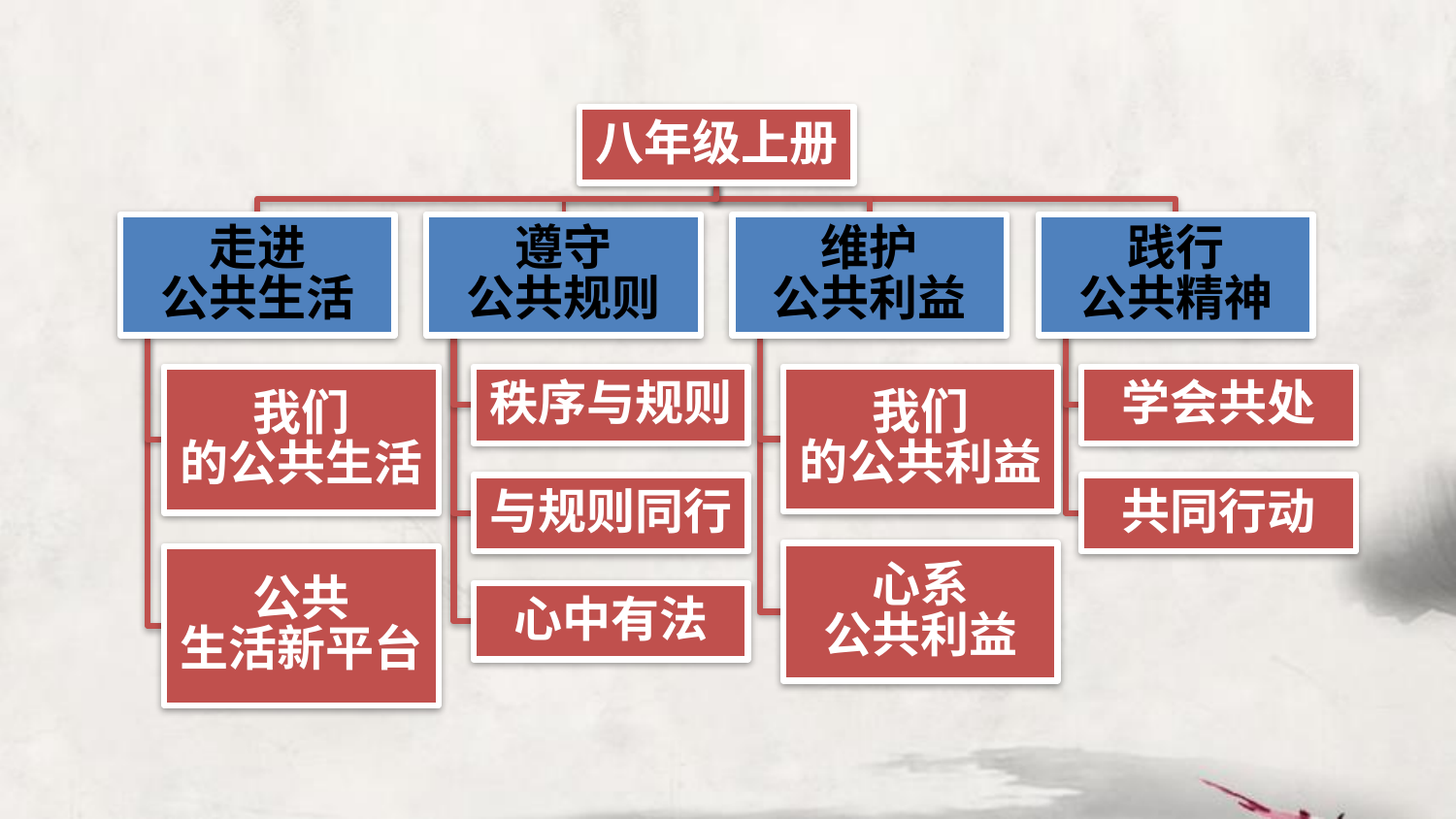

八年级上册
走进
公共生活
我们
的公共生活
公共
生活新平台
遵守
公共规则
秩序与规则
与规则同行
心中有法
维护
公共利益
我们
的公共利益
心系
公共利益
践行
公共精神
学会共处
共同行动